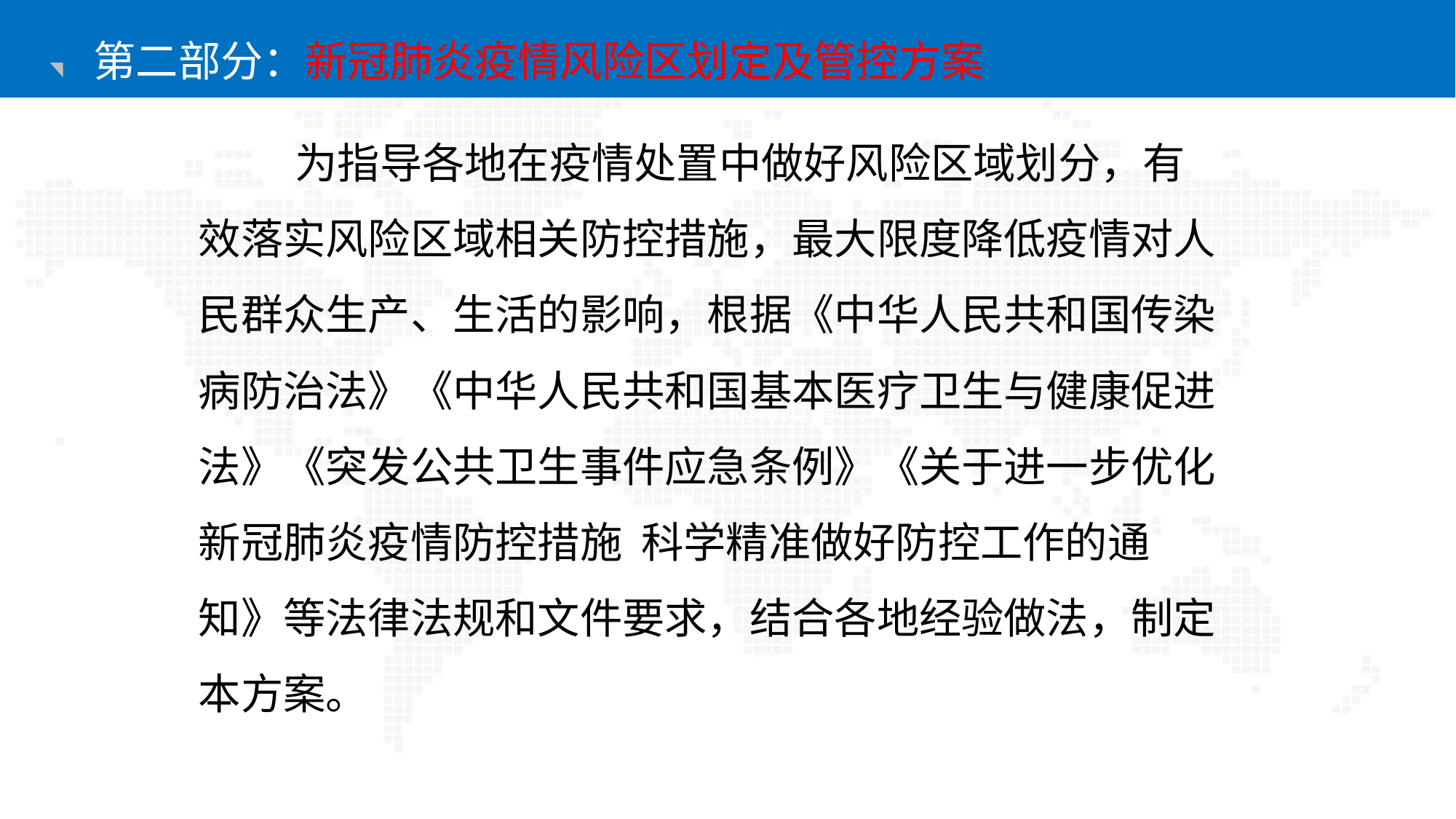

第二部分：新冠肺炎疫情风险区划定及管控方案

    为指导各地在疫情处置中做好风险区域划分，有效落实风险区域相关防控措施，最大限度降低疫情对人民群众生产、生活的影响，根据《中华人民共和国传染病防治法》《中华人民共和国基本医疗卫生与健康促进法》《突发公共卫生事件应急条例》《关于进一步优化新冠肺炎疫情防控措施  科学精准做好防控工作的通知》等法律法规和文件要求，结合各地经验做法，制定本方案。
新型冠状病毒疫情